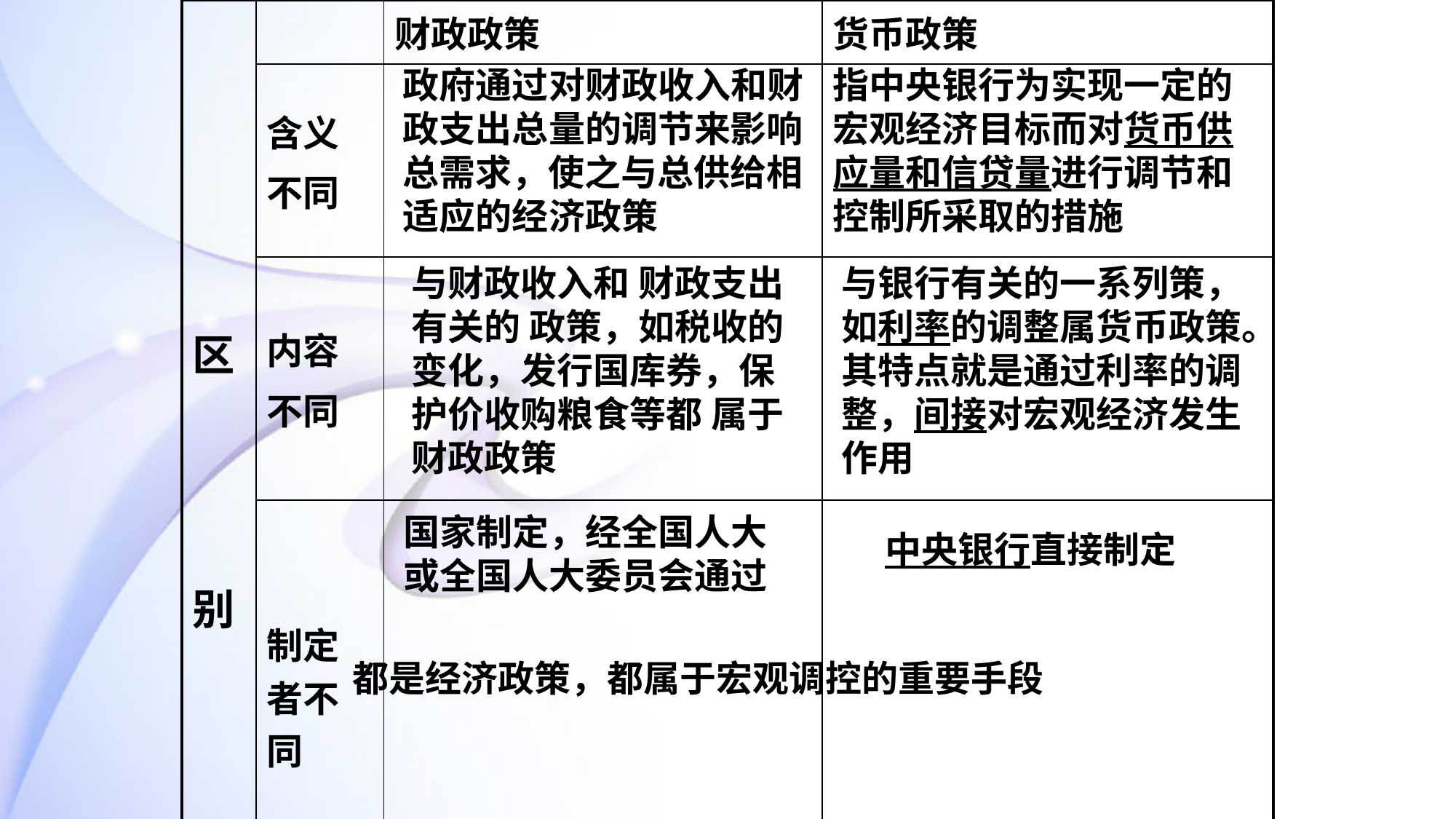

| 区 别 |  | 财政政策 | 货币政策 |
| --- | --- | --- | --- |
|  | 含义 不同 |  |  |
|  | 内容 不同 |  |  |
|  | 制定者不同 |  |  |
| 联系 |  |  |  |
政府通过对财政收入和财政支出总量的调节来影响总需求，使之与总供给相适应的经济政策
指中央银行为实现一定的宏观经济目标而对货币供应量和信贷量进行调节和控制所采取的措施
与财政收入和 财政支出有关的 政策，如税收的变化，发行国库券，保护价收购粮食等都 属于财政政策
与银行有关的一系列策，如利率的调整属货币政策。其特点就是通过利率的调整，间接对宏观经济发生作用
国家制定，经全国人大
或全国人大委员会通过
中央银行直接制定
都是经济政策，都属于宏观调控的重要手段